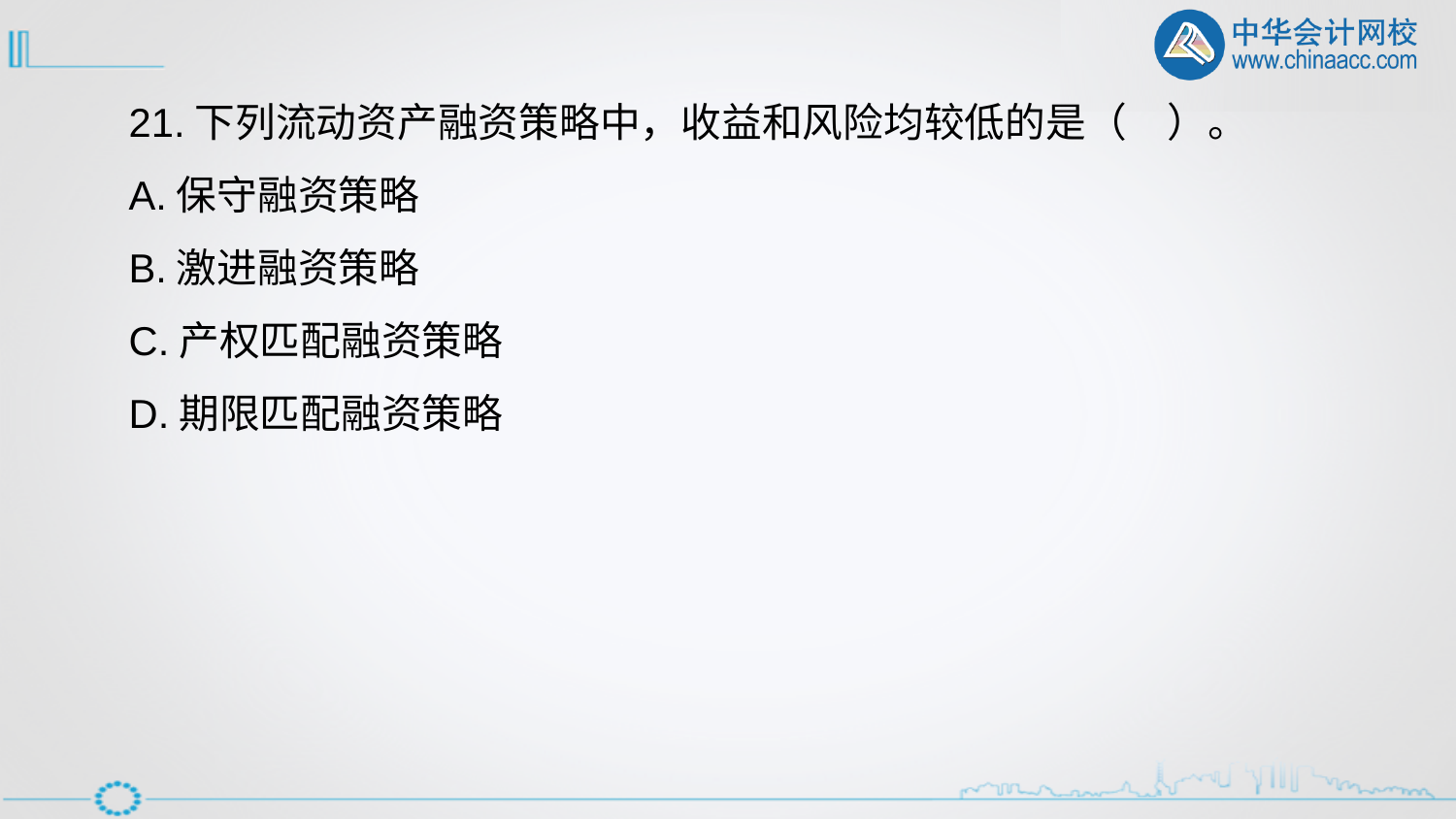

21.下列流动资产融资策略中，收益和风险均较低的是（　）。
A.保守融资策略
B.激进融资策略
C.产权匹配融资策略
D.期限匹配融资策略